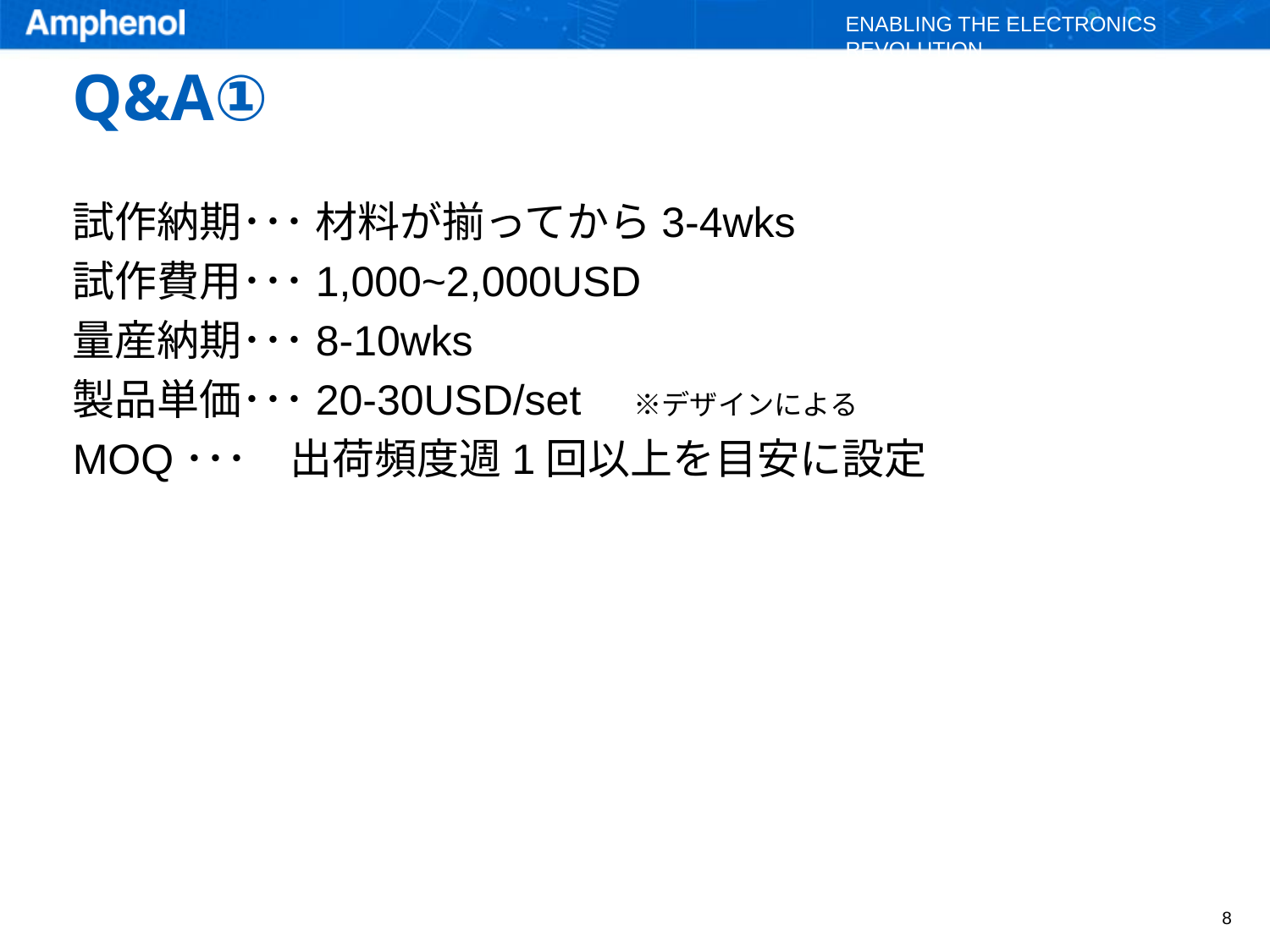

# Q&A①
試作納期･･･ 材料が揃ってから3-4wks
試作費用･･･1,000~2,000USD
量産納期･･･8-10wks
製品単価･･･20-30USD/set　※デザインによる
MOQ･･･　出荷頻度週1回以上を目安に設定